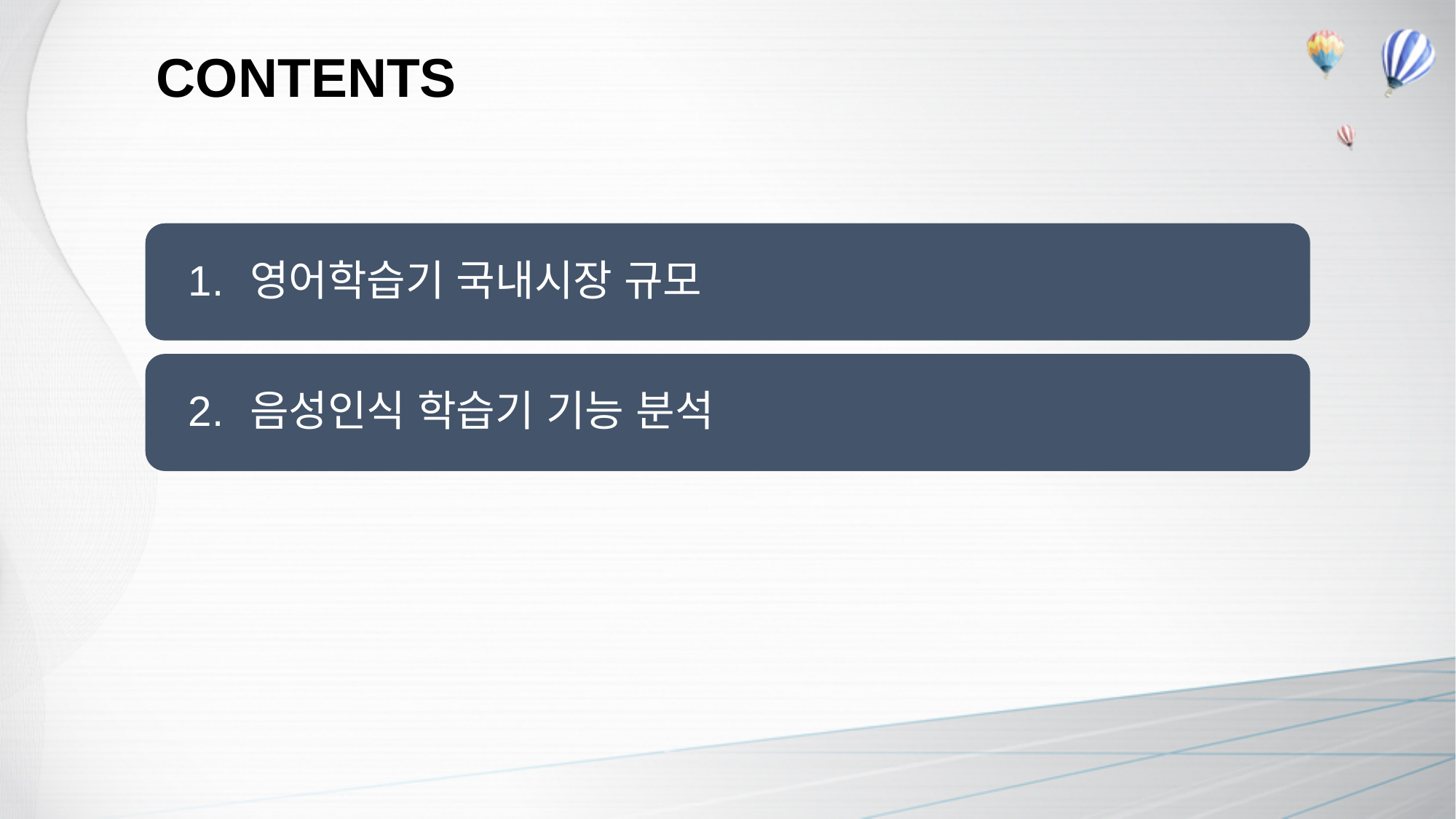

# Contents
영어학습기 국내시장 규모
음성인식 학습기 기능 분석